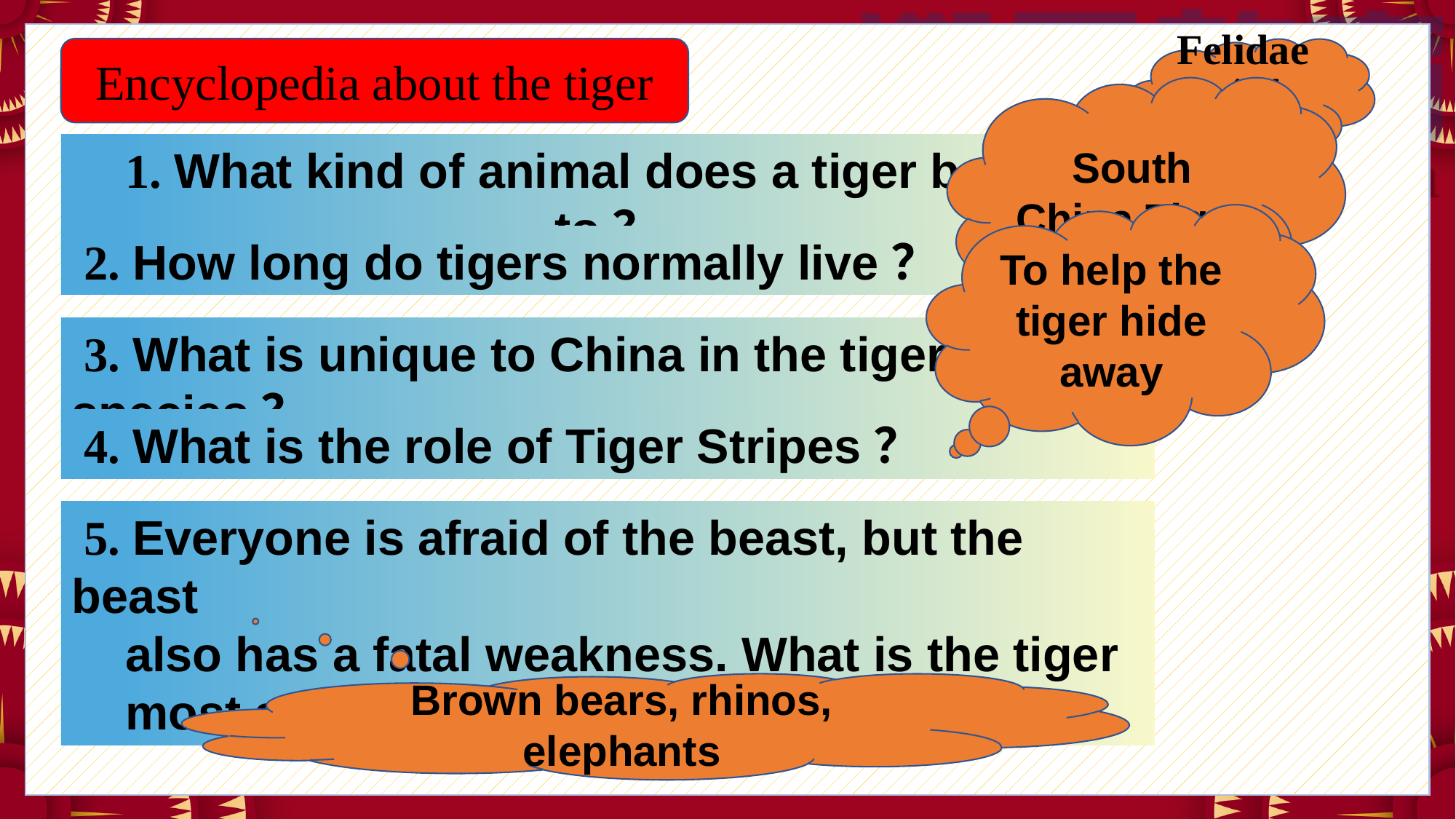

Encyclopedia about the tiger
Felidae
（猫科）
South China Tiger
1. What kind of animal does a tiger belong to？
20-25 years
To help the tiger hide away
 2. How long do tigers normally live？
 3. What is unique to China in the tiger species？
 4. What is the role of Tiger Stripes？
 5. Everyone is afraid of the beast, but the beast
    also has a fatal weakness. What is the tiger
    most afraid of ？
Brown bears, rhinos, elephants